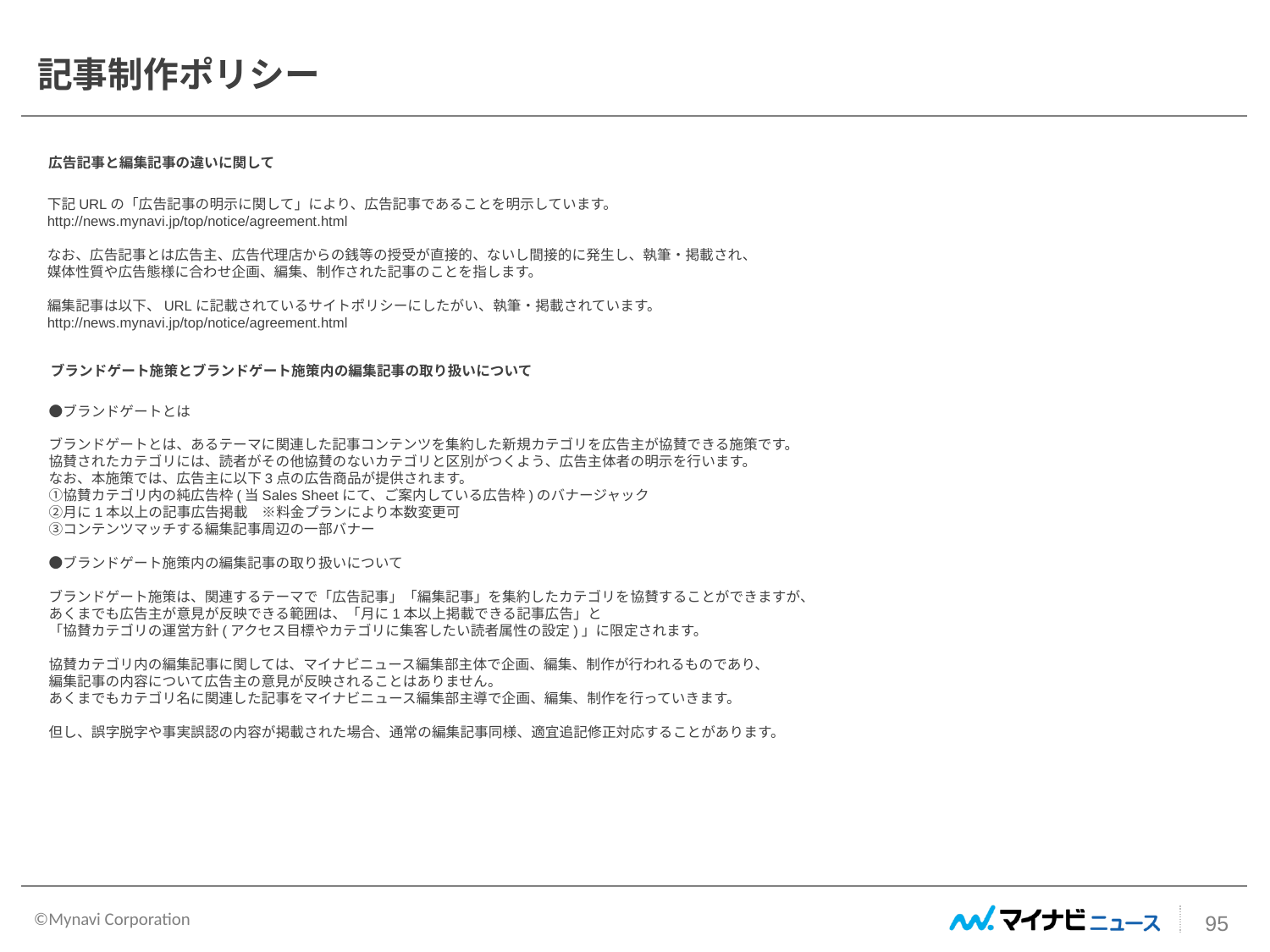

記事制作ポリシー
広告記事と編集記事の違いに関して
下記URLの「広告記事の明示に関して」により、広告記事であることを明示しています。
http://news.mynavi.jp/top/notice/agreement.html

なお、広告記事とは広告主、広告代理店からの銭等の授受が直接的、ないし間接的に発生し、執筆・掲載され、
媒体性質や広告態様に合わせ企画、編集、制作された記事のことを指します。

編集記事は以下、URLに記載されているサイトポリシーにしたがい、執筆・掲載されています。
http://news.mynavi.jp/top/notice/agreement.html
ブランドゲート施策とブランドゲート施策内の編集記事の取り扱いについて
　●ブランドゲートとは

　ブランドゲートとは、あるテーマに関連した記事コンテンツを集約した新規カテゴリを広告主が協賛できる施策です。
　協賛されたカテゴリには、読者がその他協賛のないカテゴリと区別がつくよう、広告主体者の明示を行います。
　なお、本施策では、広告主に以下3点の広告商品が提供されます。
　①協賛カテゴリ内の純広告枠(当Sales Sheetにて、ご案内している広告枠)のバナージャック
　②月に1本以上の記事広告掲載　※料金プランにより本数変更可
　③コンテンツマッチする編集記事周辺の一部バナー

　●ブランドゲート施策内の編集記事の取り扱いについて

　ブランドゲート施策は、関連するテーマで「広告記事」「編集記事」を集約したカテゴリを協賛することができますが、
　あくまでも広告主が意見が反映できる範囲は、「月に1本以上掲載できる記事広告」と
　「協賛カテゴリの運営方針(アクセス目標やカテゴリに集客したい読者属性の設定)」に限定されます。

　協賛カテゴリ内の編集記事に関しては、マイナビニュース編集部主体で企画、編集、制作が行われるものであり、
　編集記事の内容について広告主の意見が反映されることはありません。
　あくまでもカテゴリ名に関連した記事をマイナビニュース編集部主導で企画、編集、制作を行っていきます。

　但し、誤字脱字や事実誤認の内容が掲載された場合、通常の編集記事同様、適宜追記修正対応することがあります。
95